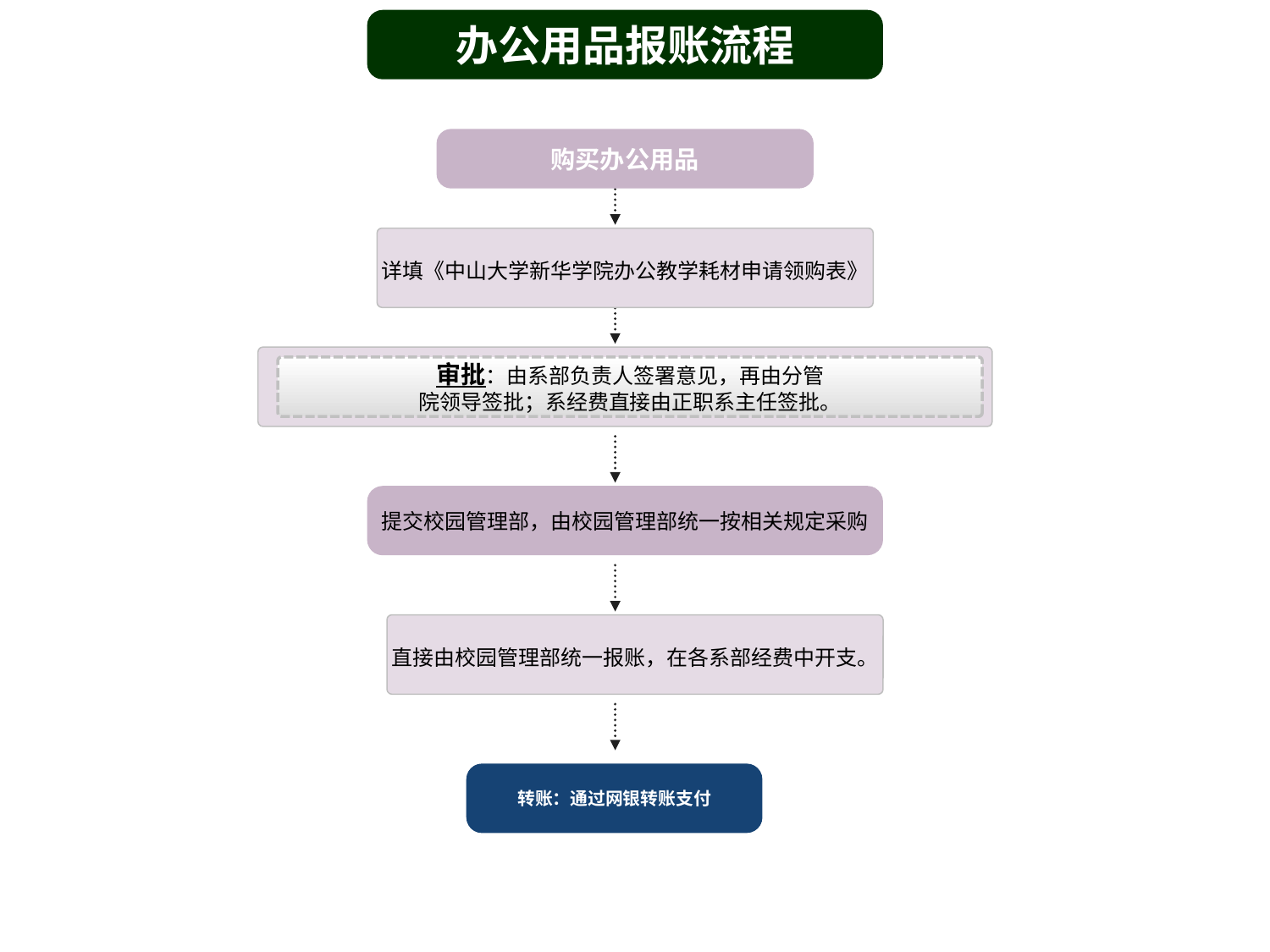

办公用品报账流程
购买办公用品

详填《中山大学新华学院办公教学耗材申请领购表》

审批：由系部负责人签署意见，再由分管
院领导签批；系经费直接由正职系主任签批。

提交校园管理部，由校园管理部统一按相关规定采购

直接由校园管理部统一报账，在各系部经费中开支。

转账：通过网银转账支付